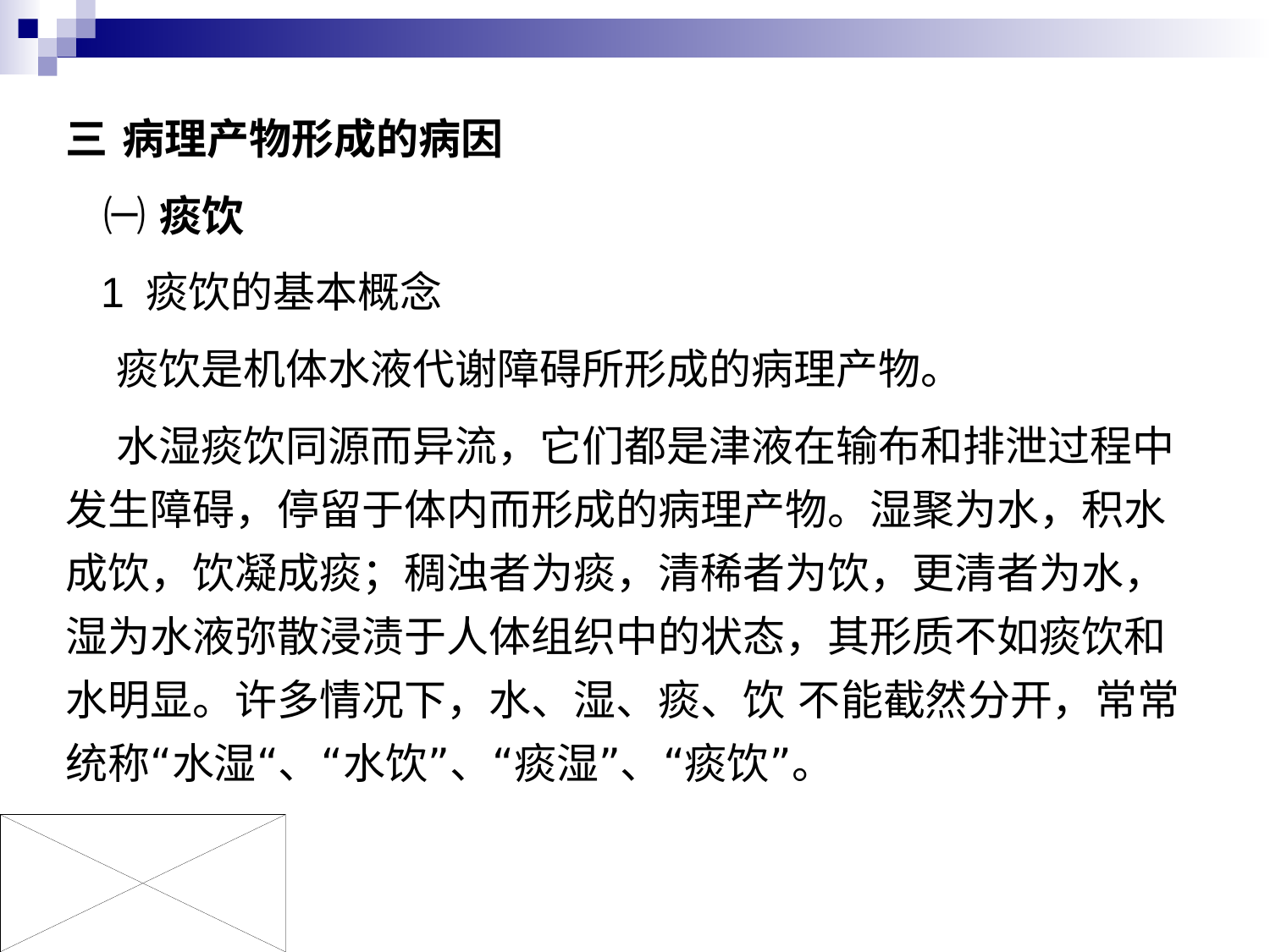

三 病理产物形成的病因
   ㈠ 痰饮
   1 痰饮的基本概念
   痰饮是机体水液代谢障碍所形成的病理产物。
   水湿痰饮同源而异流，它们都是津液在输布和排泄过程中发生障碍，停留于体内而形成的病理产物。湿聚为水，积水成饮，饮凝成痰；稠浊者为痰，清稀者为饮，更清者为水，湿为水液弥散浸渍于人体组织中的状态，其形质不如痰饮和水明显。许多情况下，水、湿、痰、饮 不能截然分开，常常统称“水湿“、“水饮”、“痰湿”、“痰饮”。